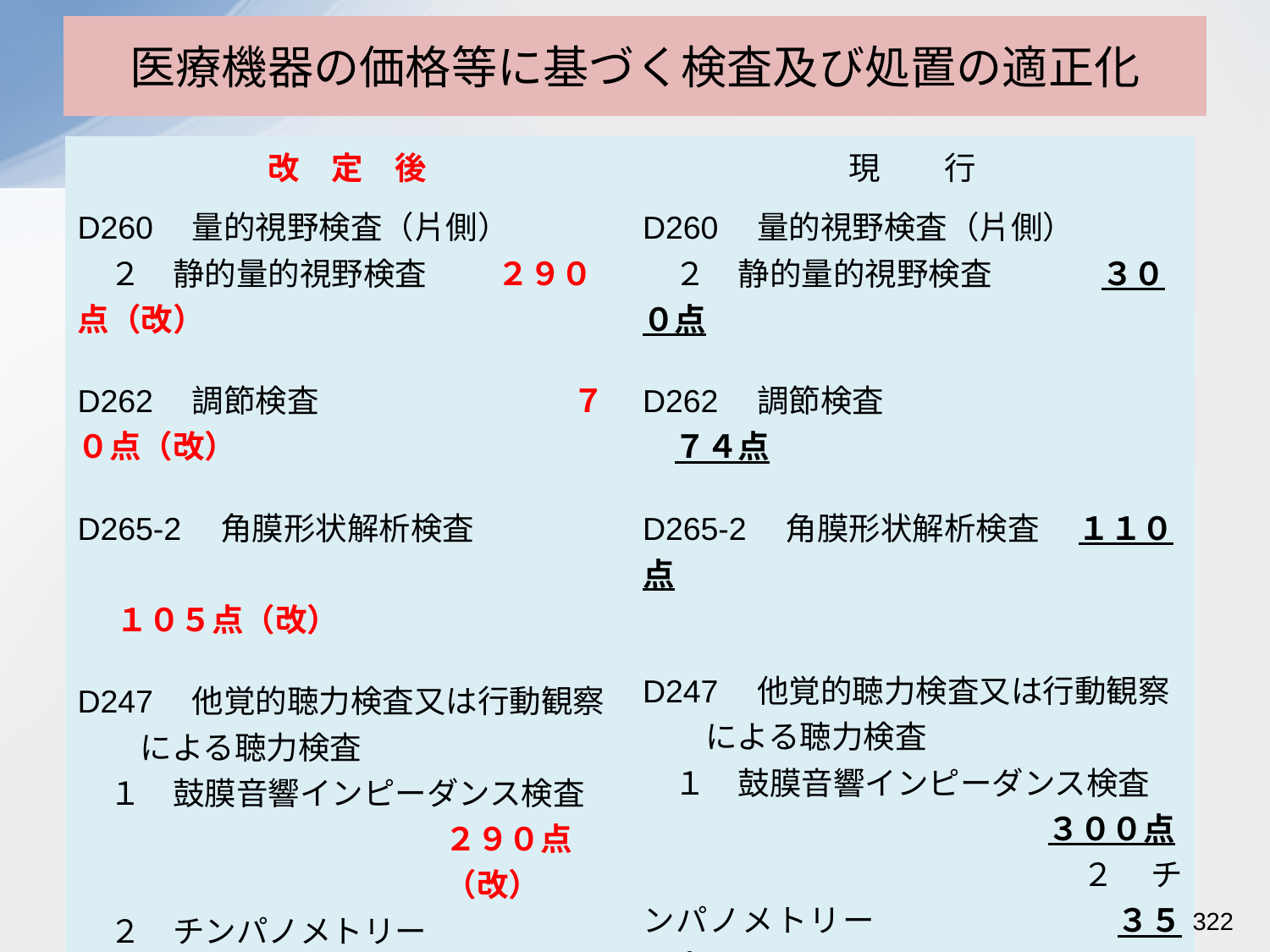

# 医療機器の価格等に基づく検査及び処置の適正化
| 改　定　後 | 現　　行 |
| --- | --- |
| D260　量的視野検査（片側） 　２　静的量的視野検査 　　２９０点（改） D262　調節検査　　　　　　　　７０点（改） D265-2　角膜形状解析検査 　　　　　　　　　　　　　　　　　 １０５点（改） D247　他覚的聴力検査又は行動観察による聴力検査 　１　鼓膜音響インピーダンス検査 ２９０点（改） 　２　チンパノメトリー　　　　　 ３４０点（改） J054　皮膚科光線療法（１日につき） 　３　中波紫外線療法（３０８ナノメートル以上３１３ナノメートル以下に限定したもの） 　　　　　　　　　　　３４０点（改） | D260　量的視野検査（片側） 　２　静的量的視野検査 　　　 ３００点 D262　調節検査　　　　　　　　　　７４点 D265-2　角膜形状解析検査　 １１０点 D247　他覚的聴力検査又は行動観察による聴力検査 　１　鼓膜音響インピーダンス検査 ３００点 　２　チンパノメトリー　　　　　　　 ３５０点 J054　皮膚科光線療法（１日につき） 　３　中波紫外線療法（３０８ナノメートル以上３１３ナノメートル以下に限定したもの） 　　　　　　　　　　　　　３５０点 |
322